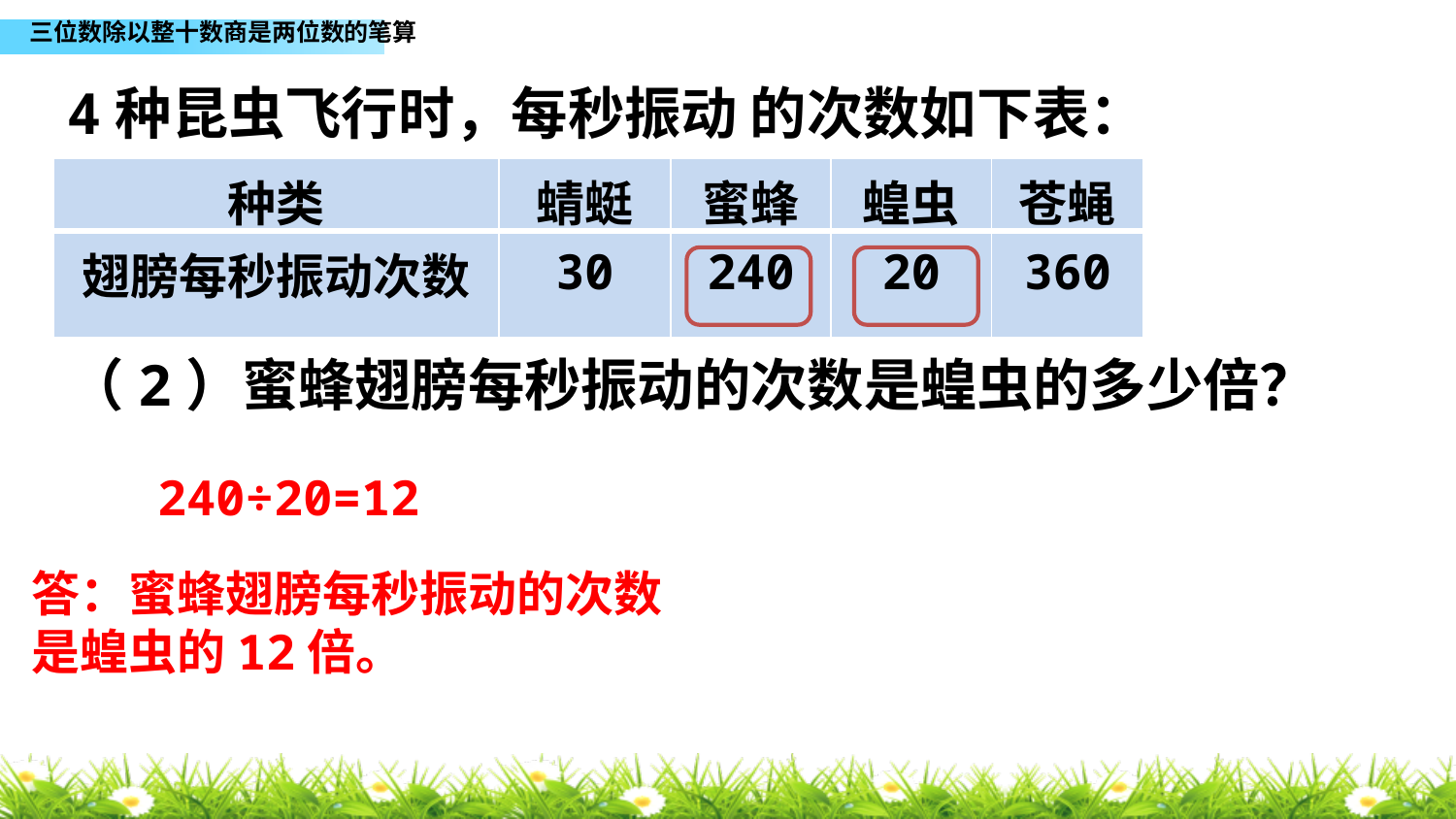

4种昆虫飞行时，每秒振动 的次数如下表：

（2）蜜蜂翅膀每秒振动的次数是蝗虫的多少倍？
| 种类 | 蜻蜓 | 蜜蜂 | 蝗虫 | 苍蝇 |
| --- | --- | --- | --- | --- |
| 翅膀每秒振动次数 | 30 | 240 | 20 | 360 |

240÷20=12
答：蜜蜂翅膀每秒振动的次数
是蝗虫的12倍。